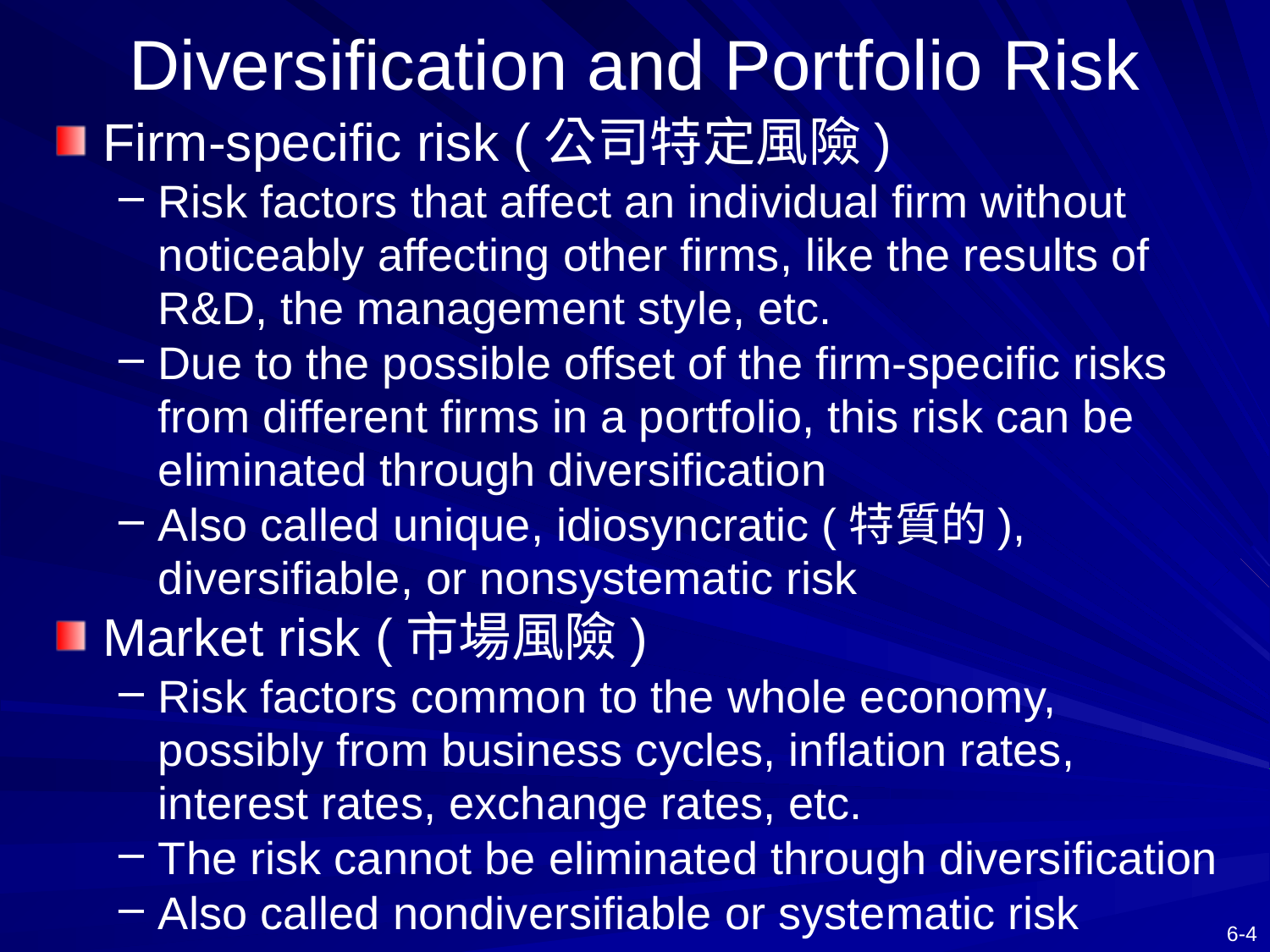

# Diversification and Portfolio Risk
Firm-specific risk (公司特定風險)
Risk factors that affect an individual firm without noticeably affecting other firms, like the results of R&D, the management style, etc.
Due to the possible offset of the firm-specific risks from different firms in a portfolio, this risk can be eliminated through diversification
Also called unique, idiosyncratic (特質的), diversifiable, or nonsystematic risk
Market risk (市場風險)
Risk factors common to the whole economy, possibly from business cycles, inflation rates, interest rates, exchange rates, etc.
The risk cannot be eliminated through diversification
Also called nondiversifiable or systematic risk